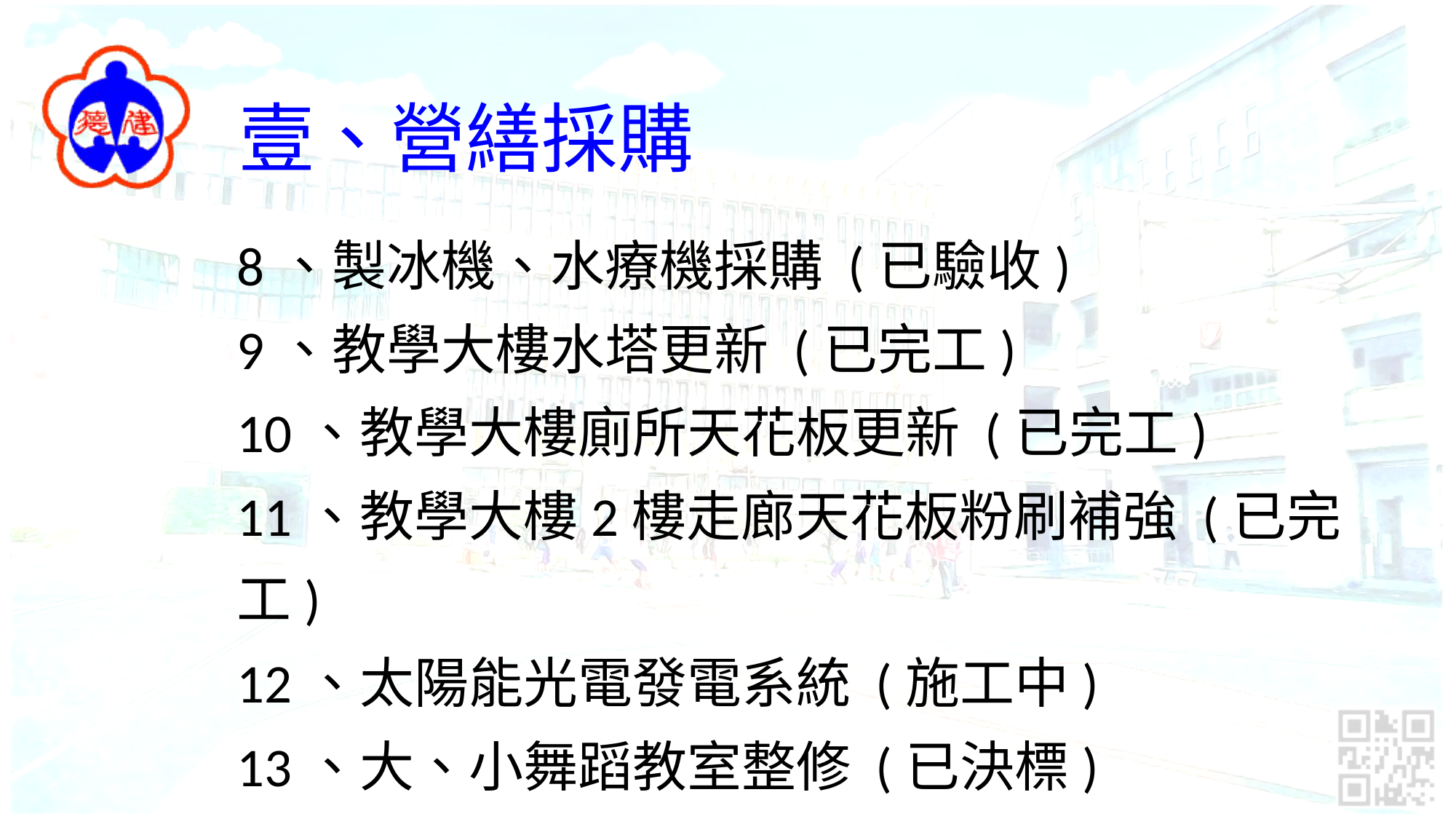

壹、營繕採購
8、製冰機、水療機採購 (已驗收)
9、教學大樓水塔更新 (已完工)
10、教學大樓廁所天花板更新 (已完工)
11、教學大樓2樓走廊天花板粉刷補強 (已完工)
12、太陽能光電發電系統 (施工中)
13、大、小舞蹈教室整修 (已決標)
14、電腦教室(一)整修 (已核定)